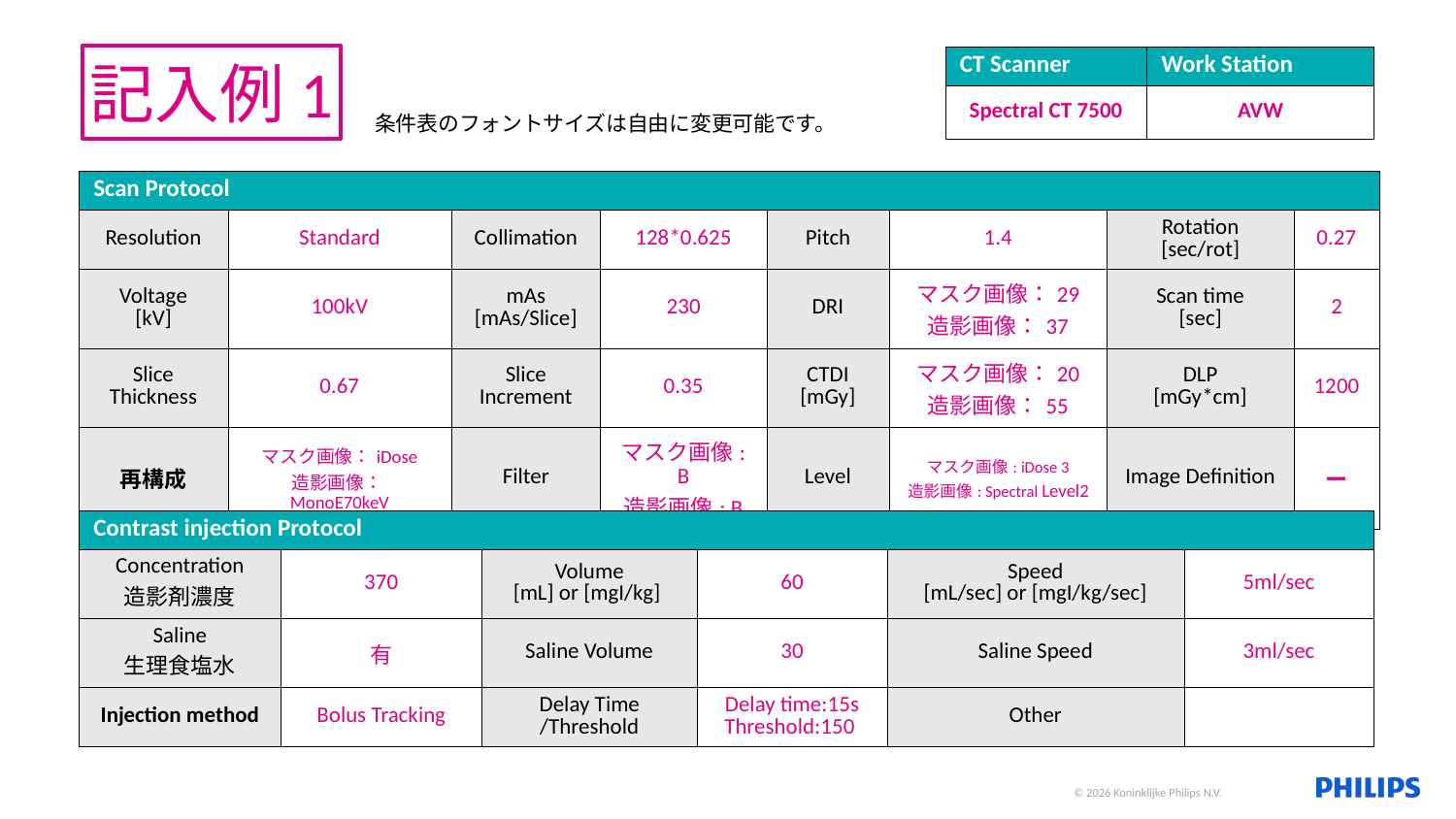

記入例1
| CT Scanner | Work Station |
| --- | --- |
| Spectral CT 7500 | AVW |
条件表のフォントサイズは自由に変更可能です。
| Scan Protocol |  |  |  |  |  |  |  |
| --- | --- | --- | --- | --- | --- | --- | --- |
| Resolution | Standard | Collimation | 128\*0.625 | Pitch | 1.4 | Rotation [sec/rot] | 0.27 |
| Voltage [kV] | 100kV | mAs [mAs/Slice] | 230 | DRI | マスク画像：29 造影画像：37 | Scan time [sec] | 2 |
| Slice Thickness | 0.67 | Slice Increment | 0.35 | CTDI [mGy] | マスク画像：20 造影画像：55 | DLP [mGy\*cm] | 1200 |
| 再構成 | マスク画像：iDose 造影画像：MonoE70keV | Filter | マスク画像: B 造影画像: B | Level | マスク画像: iDose 3 造影画像: Spectral Level2 | Image Definition | ー |
| Contrast injection Protocol |  |  |  |  |  |
| --- | --- | --- | --- | --- | --- |
| Concentration 造影剤濃度 | 370 | Volume [mL] or [mgI/kg] | 60 | Speed [mL/sec] or [mgI/kg/sec] | 5ml/sec |
| Saline 生理食塩水 | 有 | Saline Volume | 30 | Saline Speed | 3ml/sec |
| Injection method | Bolus Tracking | Delay Time /Threshold | Delay time:15s Threshold:150 | Other |  |